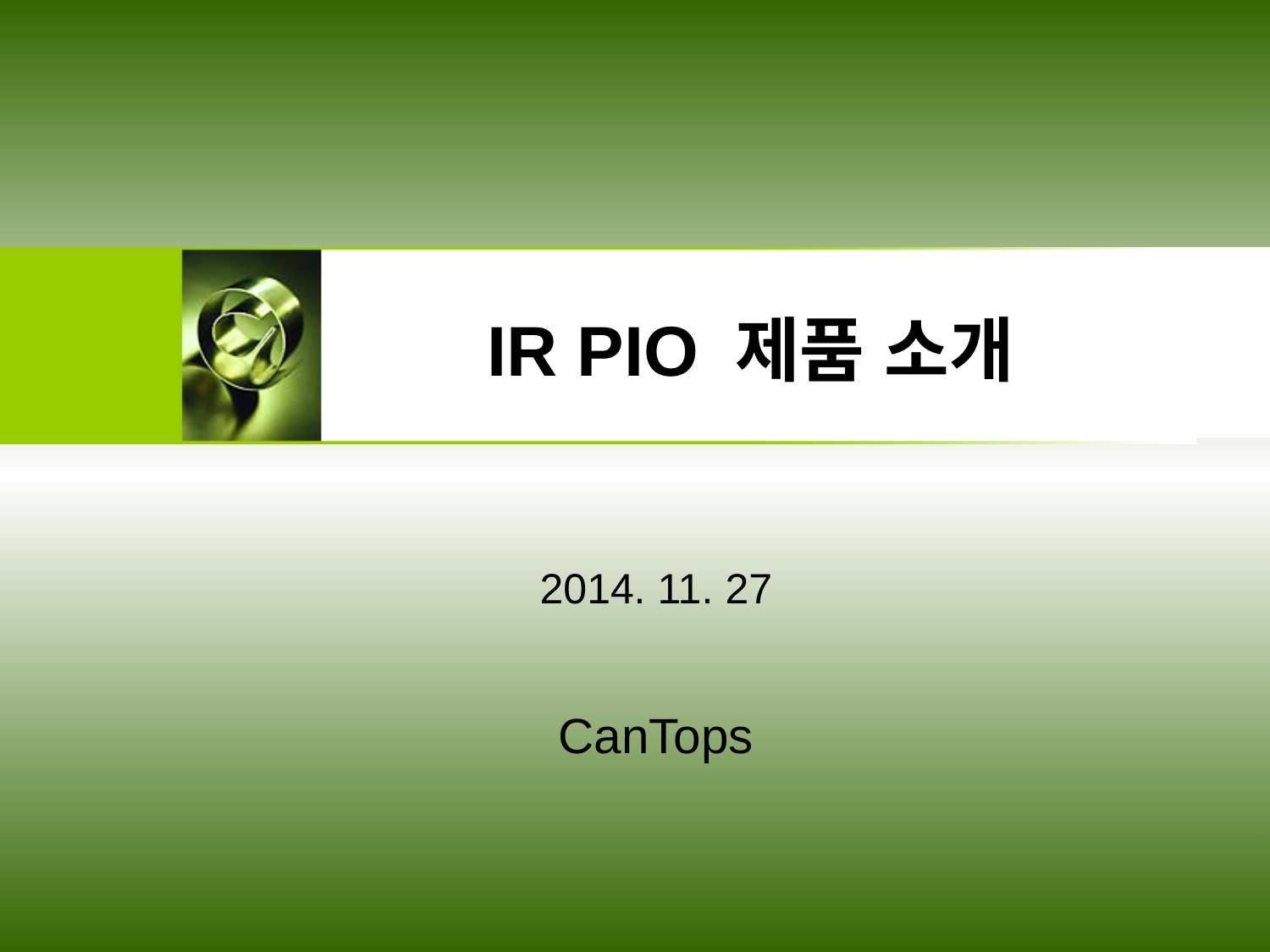

IR PIO 제품 소개

2014. 11. 27

CanTops